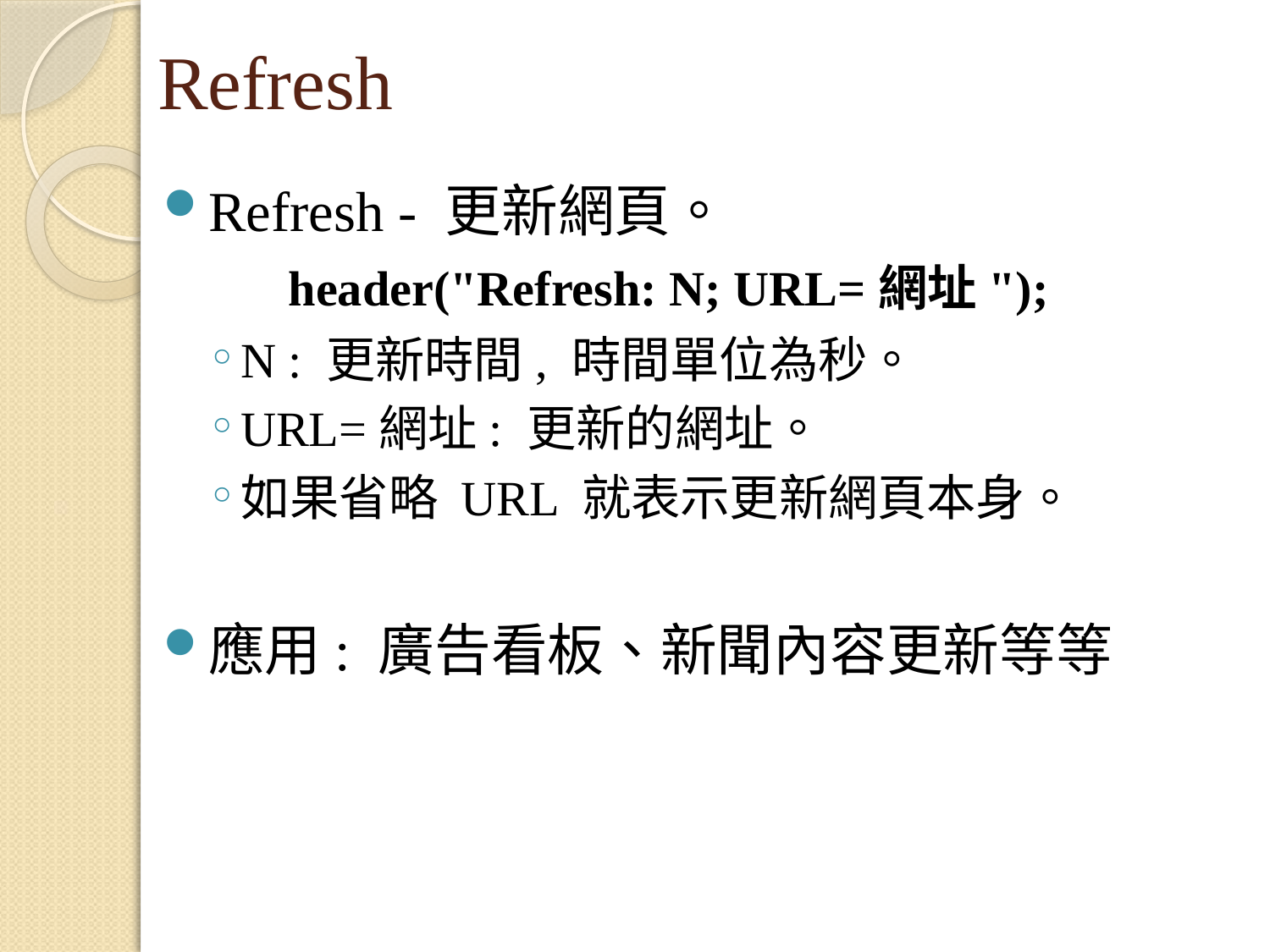

Refresh
Refresh - 更新網頁。
     header("Refresh: N; URL=網址");
N : 更新時間, 時間單位為秒。
URL=網址: 更新的網址。
如果省略 URL 就表示更新網頁本身。

應用: 廣告看板、新聞內容更新等等